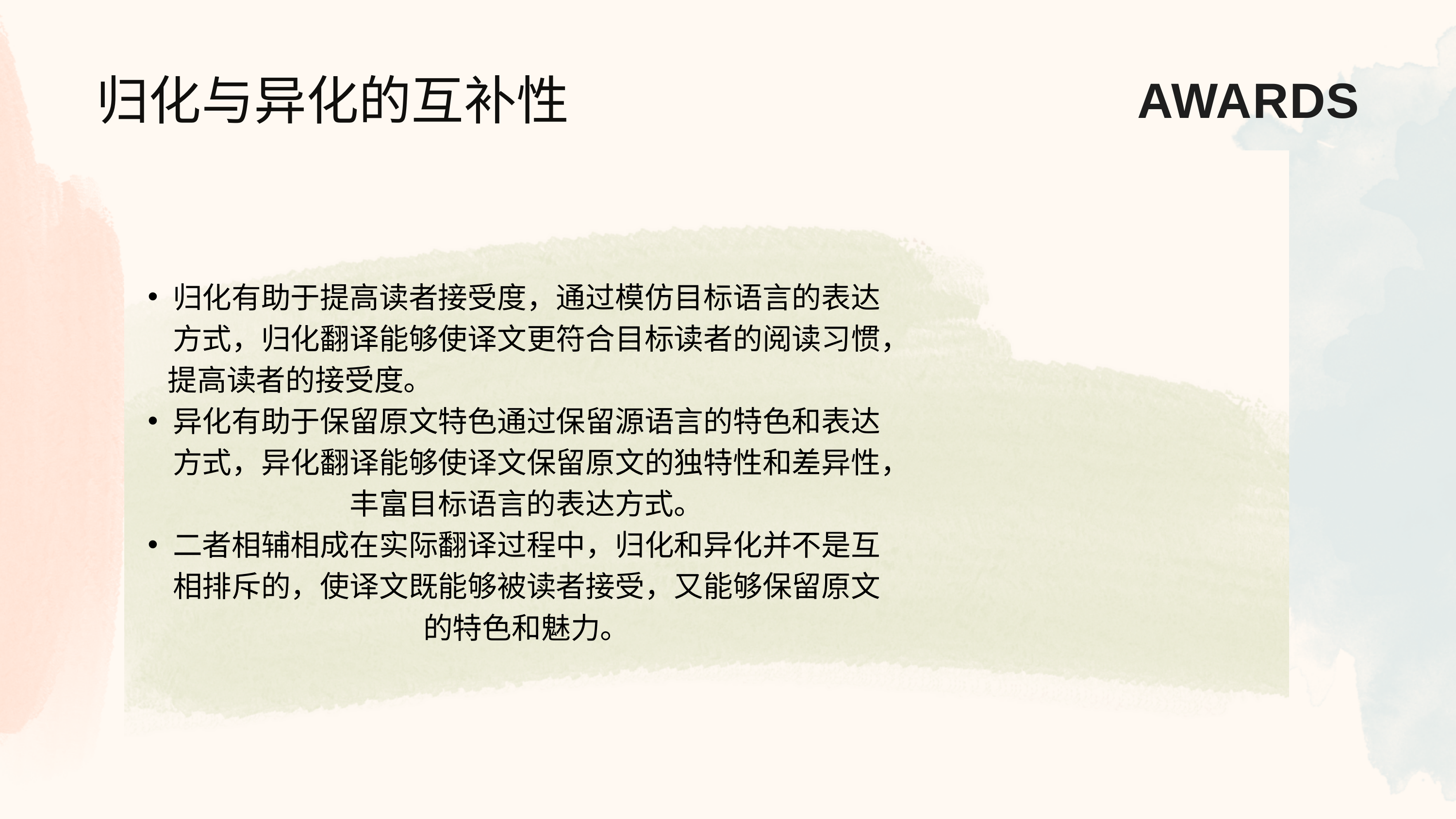

归化与异化的互补性
AWARDS

归化有助于提高读者接受度，通过模仿目标语言的表达方式，归化翻译能够使译文更符合目标读者的阅读习惯，提高读者的接受度。
异化有助于保留原文特色通过保留源语言的特色和表达方式，异化翻译能够使译文保留原文的独特性和差异性，丰富目标语言的表达方式。
二者相辅相成在实际翻译过程中，归化和异化并不是互相排斥的，使译文既能够被读者接受，又能够保留原文的特色和魅力。